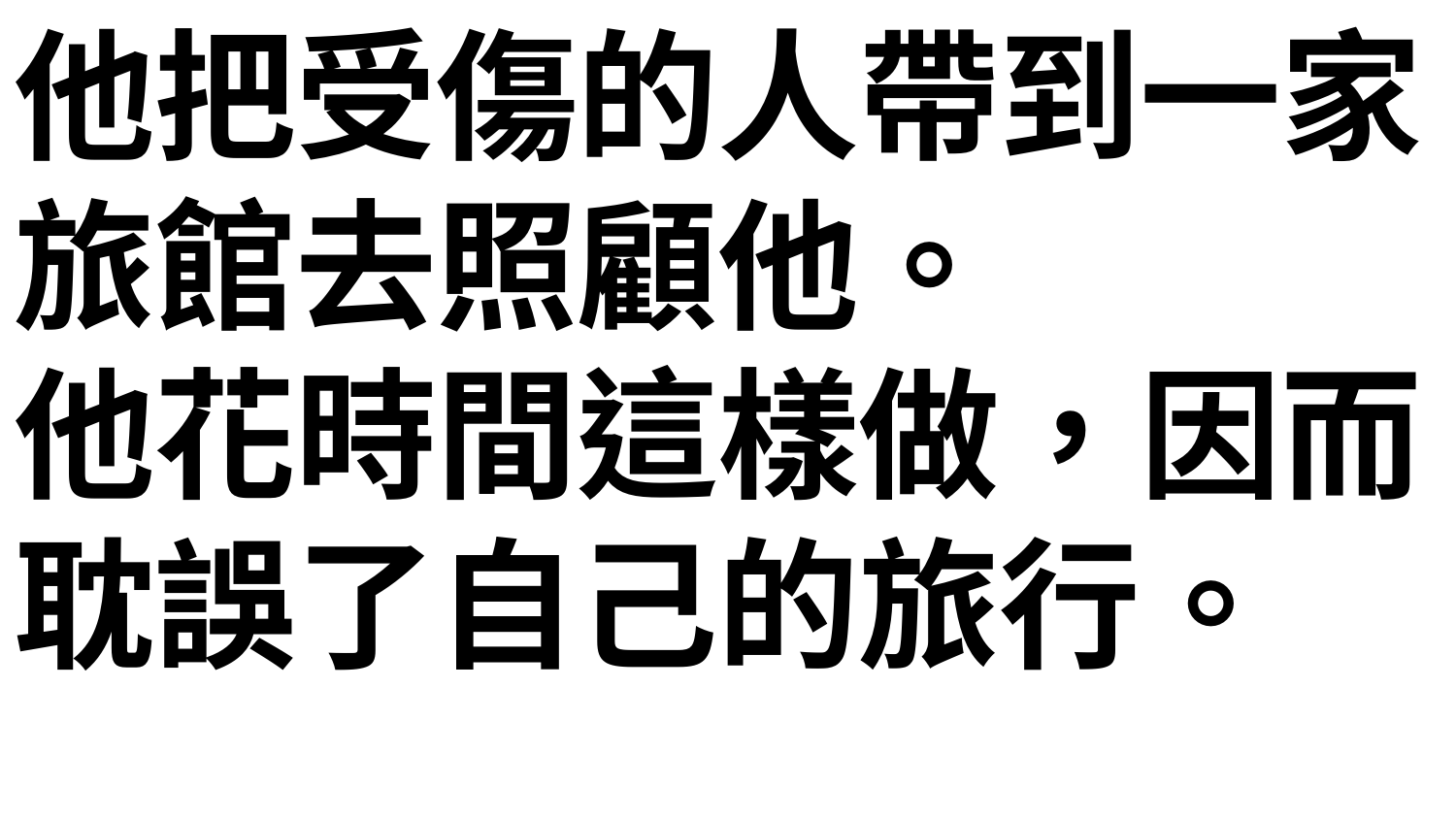

他把受傷的人帶到一家旅館去照顧他。
他花時間這樣做，因而耽誤了自己的旅行。